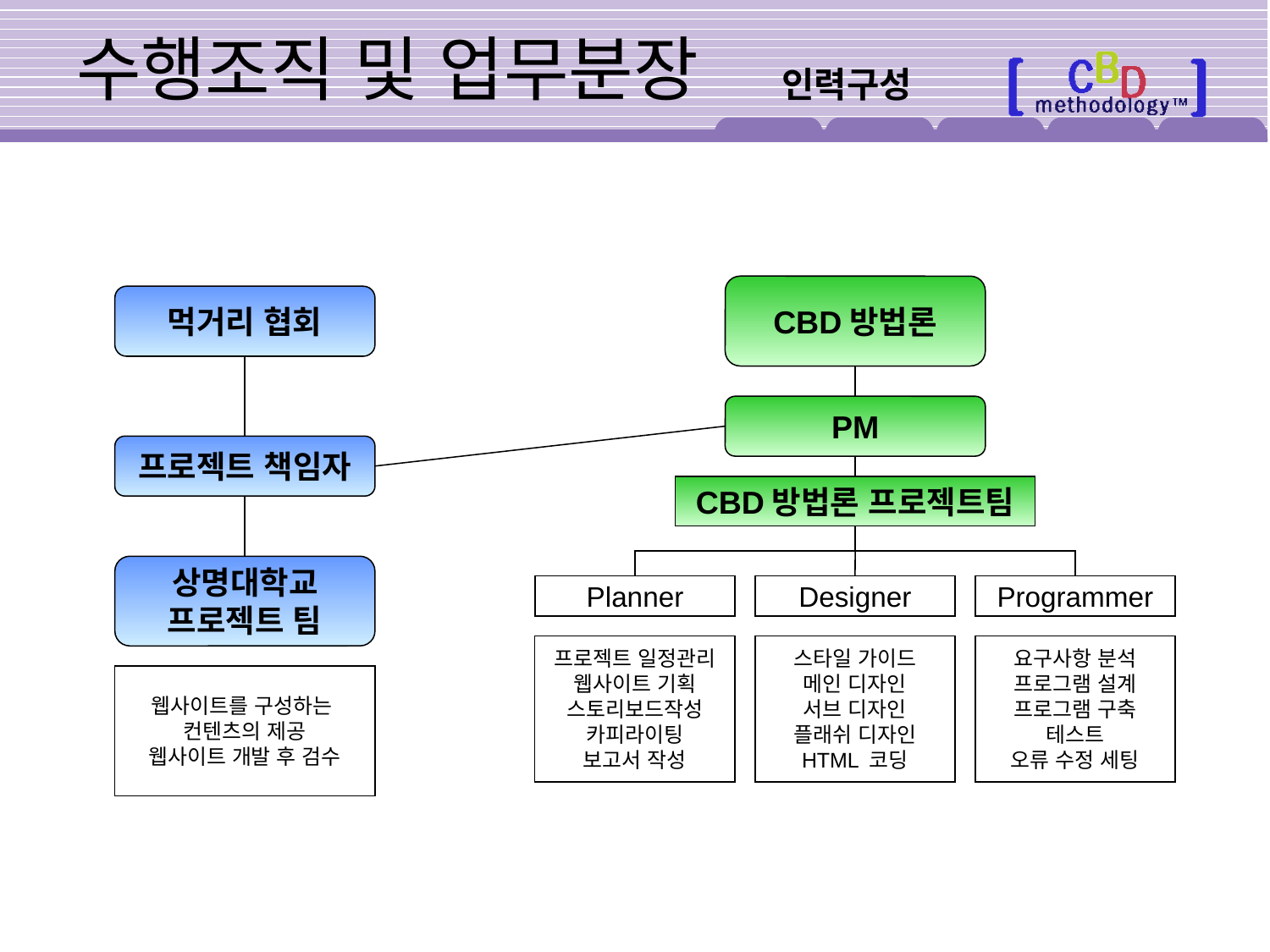

# 수행조직 및 업무분장
인력구성
CBD방법론
먹거리 협회
PM
프로젝트 책임자
CBD방법론 프로젝트팀
상명대학교
프로젝트 팀
Planner
Designer
Programmer
프로젝트 일정관리
웹사이트 기획
스토리보드작성
카피라이팅
보고서 작성
스타일 가이드
메인 디자인
서브 디자인
플래쉬 디자인
HTML 코딩
요구사항 분석
프로그램 설계
프로그램 구축
테스트
오류 수정 세팅
웹사이트를 구성하는
컨텐츠의 제공
웹사이트 개발 후 검수